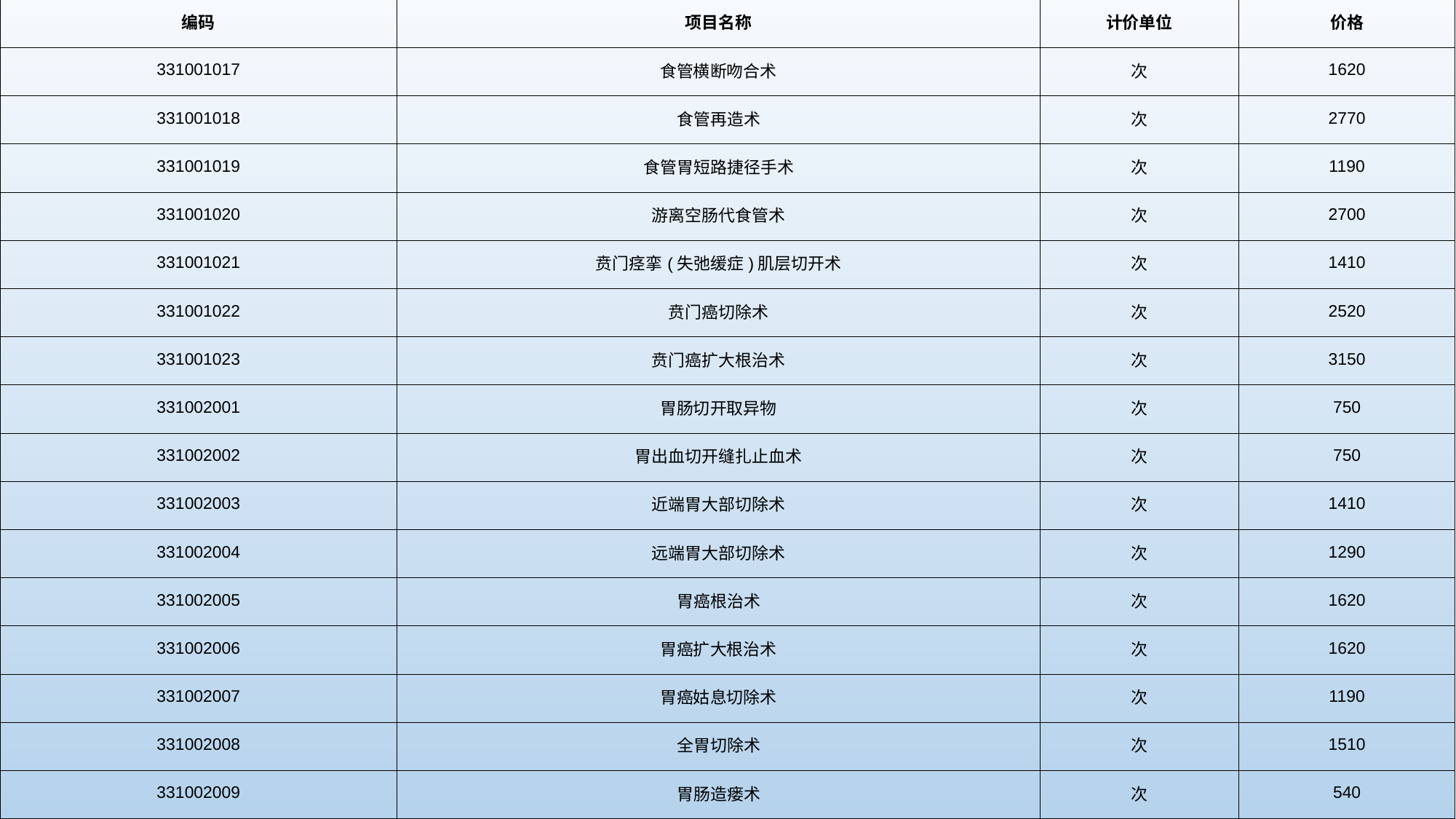

| 编码 | 项目名称 | 计价单位 | 价格 |
| --- | --- | --- | --- |
| 331001017 | 食管横断吻合术 | 次 | 1620 |
| 331001018 | 食管再造术 | 次 | 2770 |
| 331001019 | 食管胃短路捷径手术 | 次 | 1190 |
| 331001020 | 游离空肠代食管术 | 次 | 2700 |
| 331001021 | 贲门痉挛(失弛缓症)肌层切开术 | 次 | 1410 |
| 331001022 | 贲门癌切除术 | 次 | 2520 |
| 331001023 | 贲门癌扩大根治术 | 次 | 3150 |
| 331002001 | 胃肠切开取异物 | 次 | 750 |
| 331002002 | 胃出血切开缝扎止血术 | 次 | 750 |
| 331002003 | 近端胃大部切除术 | 次 | 1410 |
| 331002004 | 远端胃大部切除术 | 次 | 1290 |
| 331002005 | 胃癌根治术 | 次 | 1620 |
| 331002006 | 胃癌扩大根治术 | 次 | 1620 |
| 331002007 | 胃癌姑息切除术 | 次 | 1190 |
| 331002008 | 全胃切除术 | 次 | 1510 |
| 331002009 | 胃肠造瘘术 | 次 | 540 |